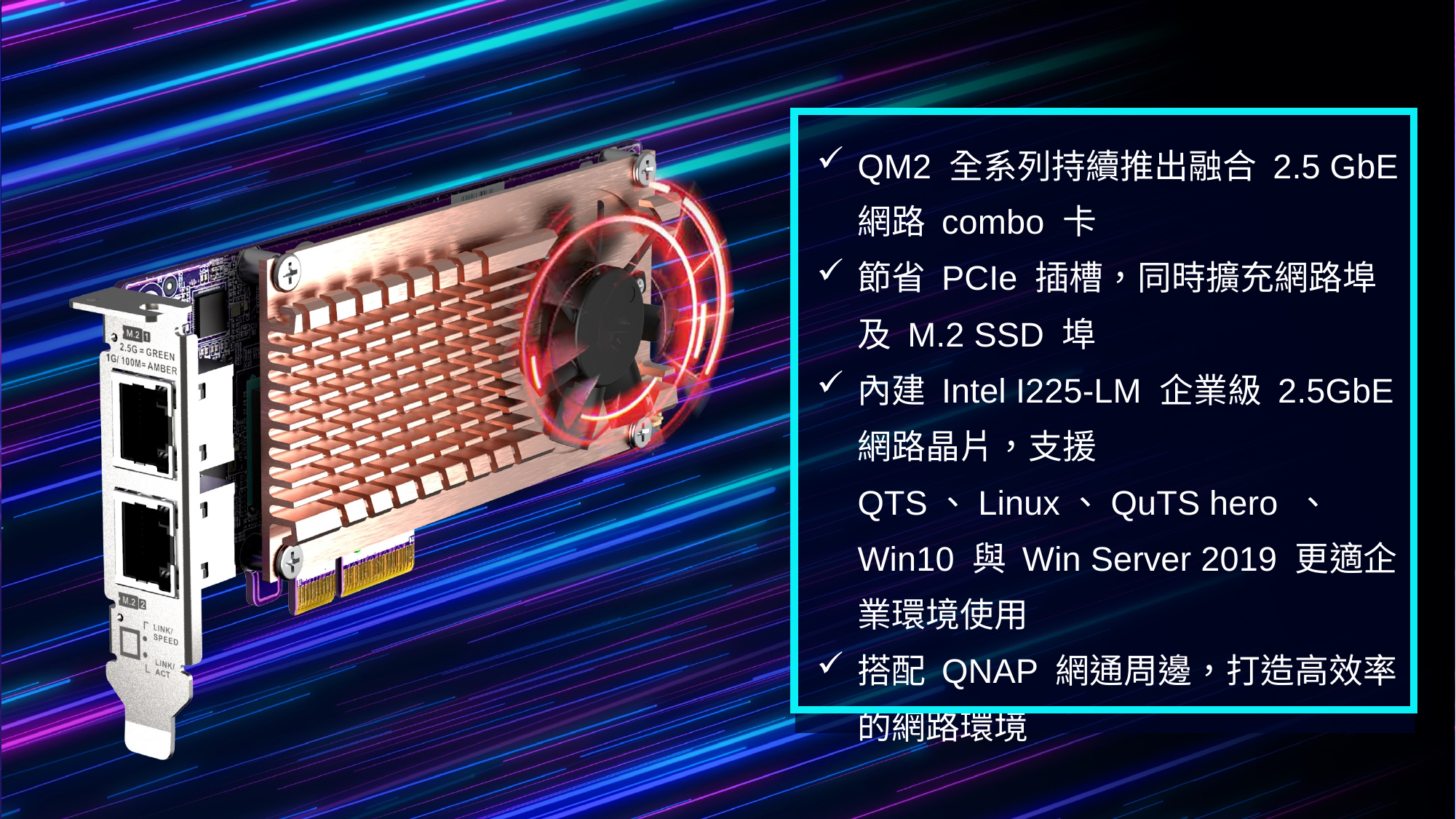

QM2 全系列持續推出融合 2.5 GbE 網路 combo 卡
節省 PCIe 插槽，同時擴充網路埠及 M.2 SSD 埠
內建 Intel I225-LM 企業級 2.5GbE 網路晶片，支援 QTS、Linux、QuTS hero 、 Win10 與 Win Server 2019 更適企業環境使用
搭配 QNAP 網通周邊，打造高效率的網路環境